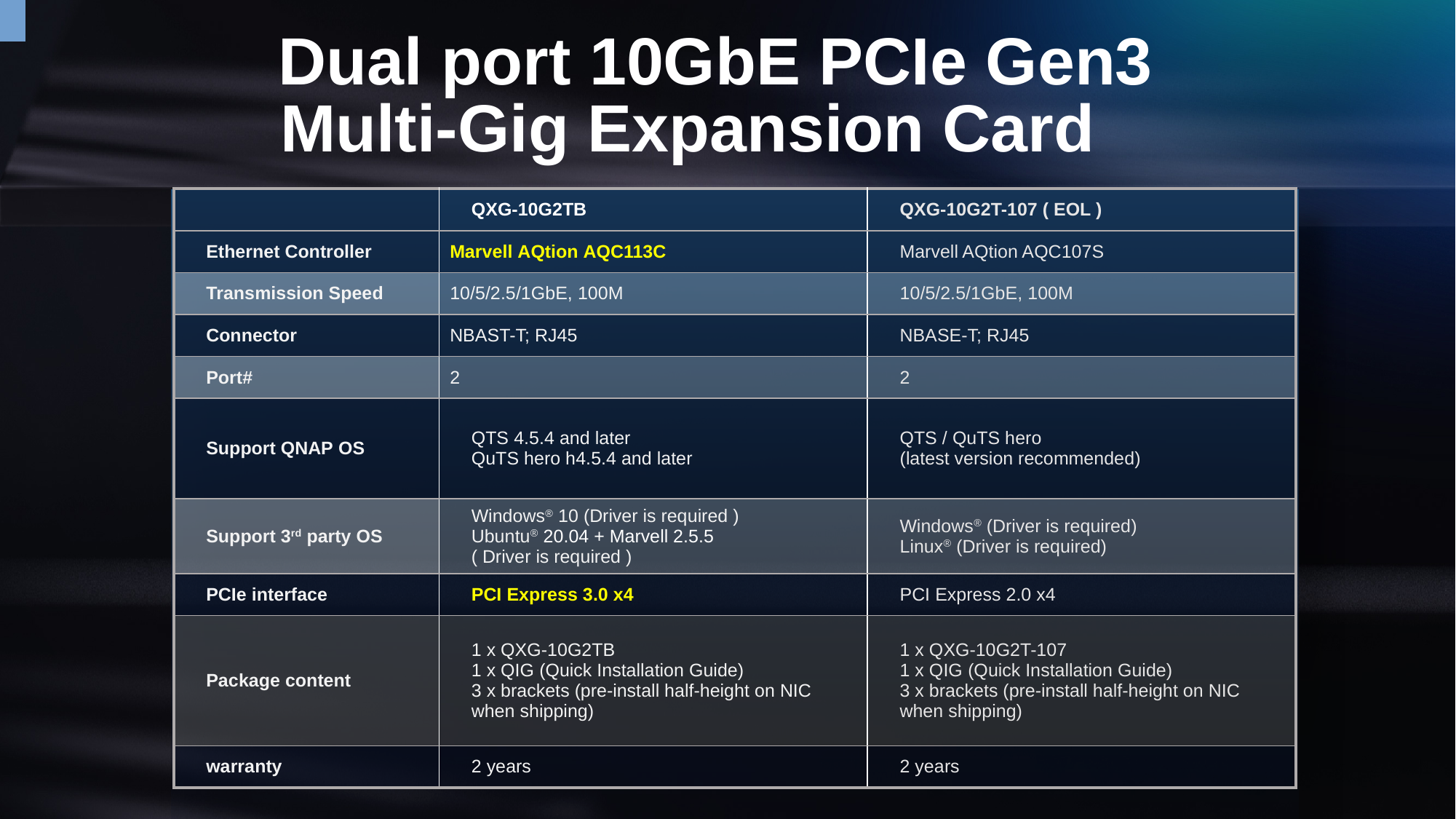

Dual port 10GbE PCIe Gen3
Multi-Gig Expansion Card
|  | QXG-10G2T-X710 |
| --- | --- |
| 網路控制晶片 | Intel Ethernet Controller 700 |
| 傳輸速度 | 10/5/2.5/1GbE, 100M |
| 連接埠 | NBAST-T; RJ45 |
| 埠數 | 2 |
| 支援 QNAP 作業系統 | QTS 4.5.2 或之後的版本 QuTS hero 4.5.1 或之後的版本 |
| 支援其他作業系統 | Windows/Windows Server/Linux |
| PCIe 介面 | PCI Express 3.0 x4 |
| 包裝內容 | 1 x QXG-10G2T-X710 1 x QIG (快速安裝指南) 3 x 擋版 (出貨時預先安裝短擋版於網路擴充卡上) |
|  | QXG-10G2TB | QXG-10G2T-107 ( EOL ) |
| --- | --- | --- |
| Ethernet Controller | Marvell AQtion AQC113C​ | Marvell AQtion AQC107S |
| Transmission Speed | 10/5/2.5/1GbE, 100M​ | 10/5/2.5/1GbE, 100M |
| Connector | NBAST-T; RJ45​ | NBASE-T; RJ45 |
| Port# | 2​ | 2 |
| Support QNAP OS | QTS 4.5.4 and later QuTS hero h4.5.4 and later | QTS / QuTS hero  (latest version recommended) |
| Support 3rd party OS | Windows® 10 (Driver is required )   Ubuntu® 20.04 + Marvell 2.5.5 ( Driver is required ) | Windows® (Driver is required) Linux® (Driver is required) |
| PCIe interface | PCI Express 3.0 x4 | PCI Express 2.0 x4 |
| Package content | 1 x QXG-10G2TB 1 x QIG (Quick Installation Guide) 3 x brackets (pre-install half-height on NIC when shipping) | 1 x QXG-10G2T-107 1 x QIG (Quick Installation Guide) 3 x brackets (pre-install half-height on NIC when shipping) |
| warranty | 2 years | 2 years |